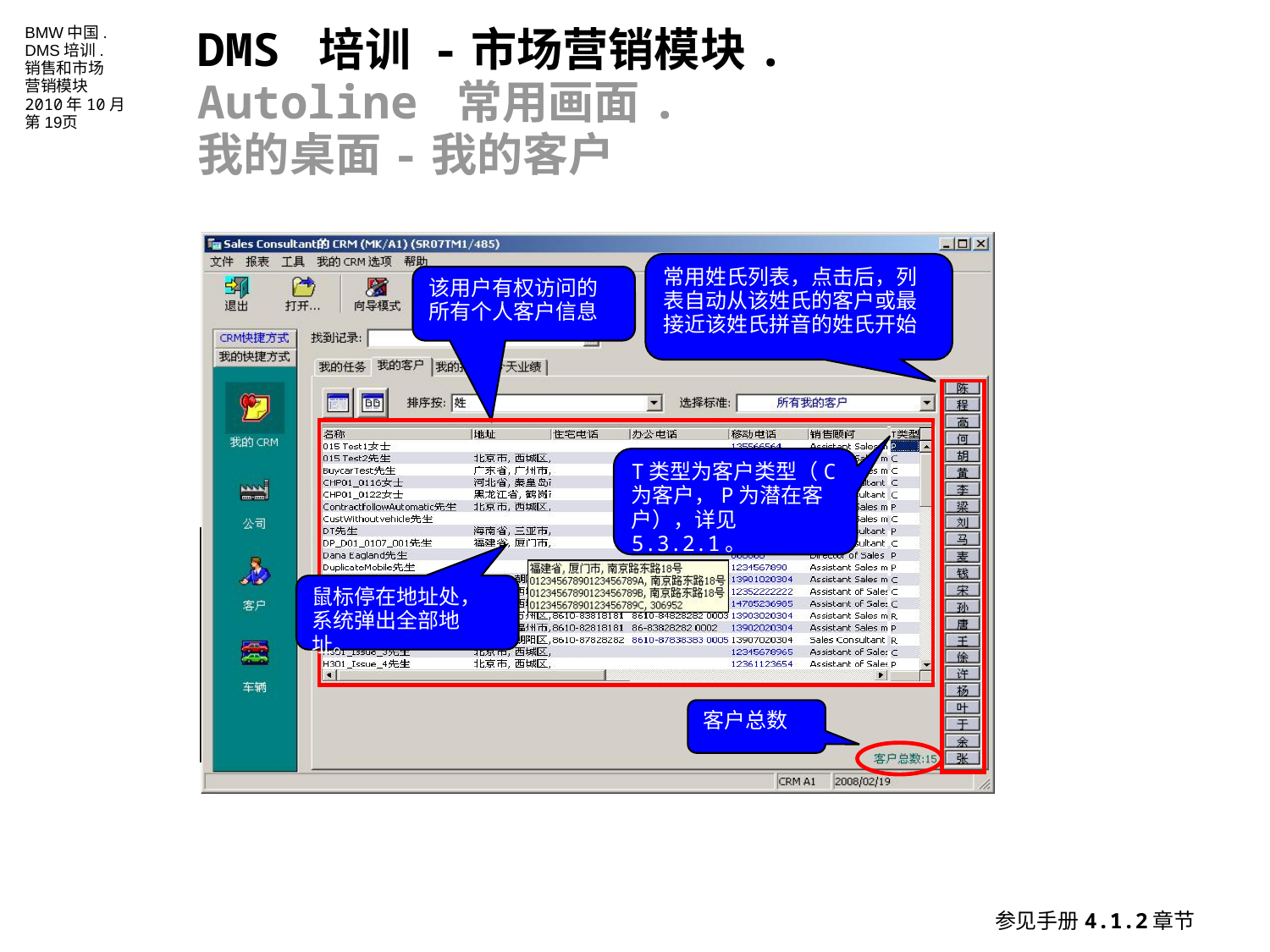

DMS 培训 -市场营销模块.
Autoline 常用画面.
我的桌面-我的客户

常用姓氏列表，点击后，列表自动从该姓氏的客户或最接近该姓氏拼音的姓氏开始
该用户有权访问的所有个人客户信息

T类型为客户类型（C为客户，P为潜在客户），详见5.3.2.1。

鼠标停在地址处，系统弹出全部地址。
客户总数

参见手册4.1.2章节